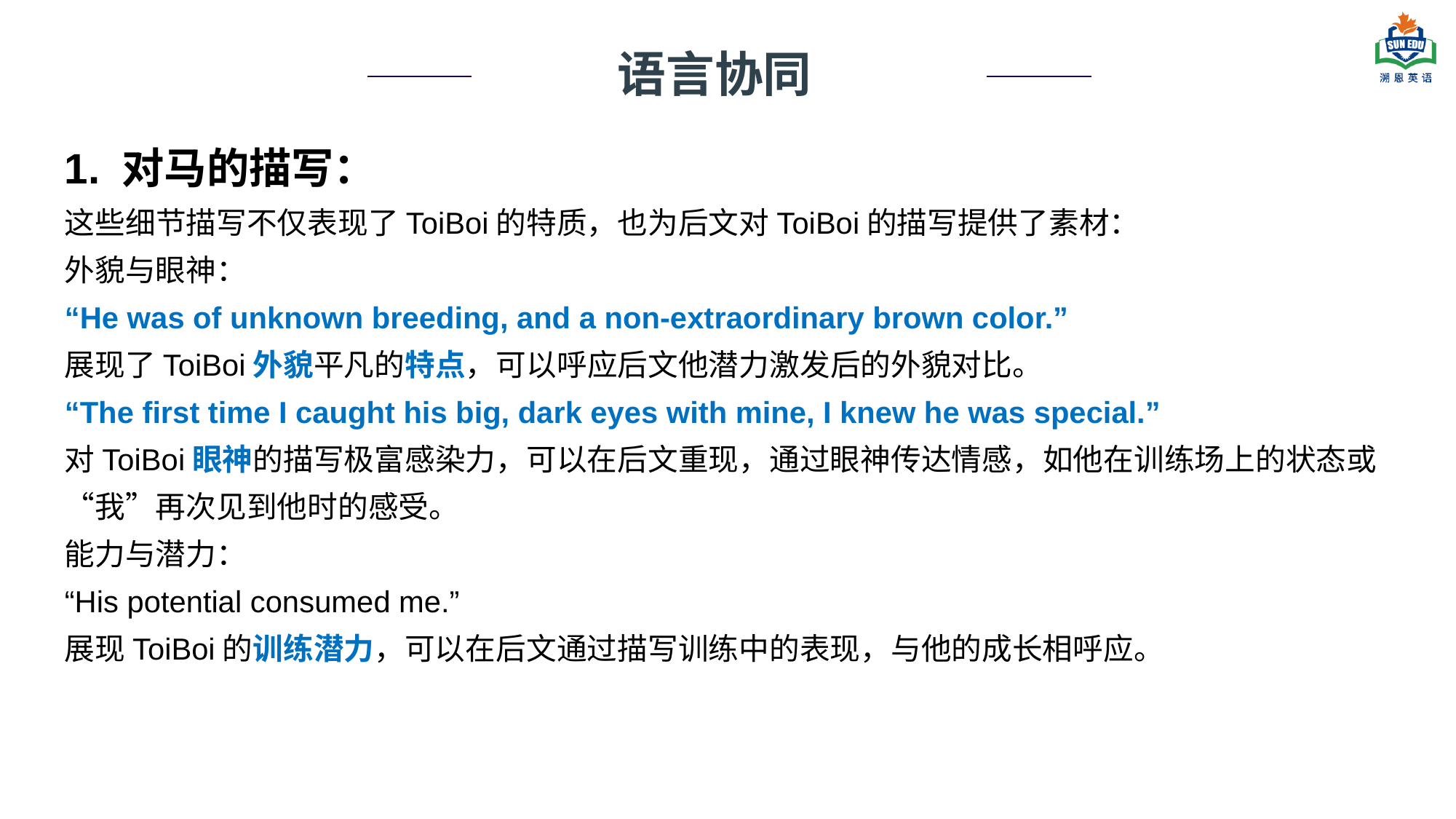

语言协同
1. 对马的描写：
这些细节描写不仅表现了ToiBoi的特质，也为后文对ToiBoi的描写提供了素材：
外貌与眼神：
“He was of unknown breeding, and a non-extraordinary brown color.”
展现了ToiBoi外貌平凡的特点，可以呼应后文他潜力激发后的外貌对比。
“The first time I caught his big, dark eyes with mine, I knew he was special.”
对ToiBoi眼神的描写极富感染力，可以在后文重现，通过眼神传达情感，如他在训练场上的状态或“我”再次见到他时的感受。
能力与潜力：
“His potential consumed me.”
展现ToiBoi的训练潜力，可以在后文通过描写训练中的表现，与他的成长相呼应。